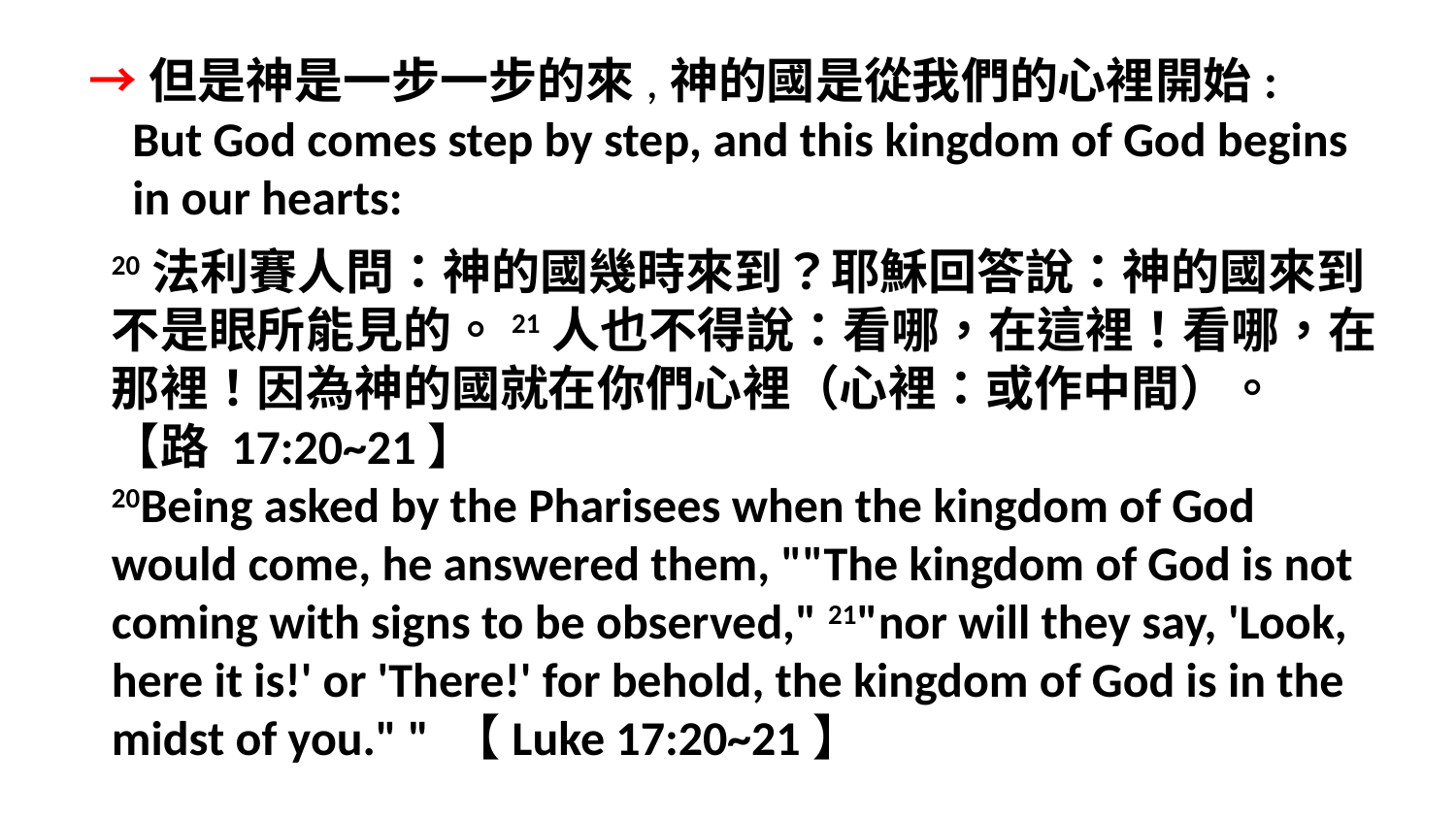

→但是神是一步一步的來,神的國是從我們的心裡開始:
    But God comes step by step, and this kingdom of God begins
    in our hearts:
20法利賽人問：神的國幾時來到？耶穌回答說：神的國來到不是眼所能見的。21人也不得說：看哪，在這裡！看哪，在那裡！因為神的國就在你們心裡（心裡：或作中間）。
【路 17:20~21】
20Being asked by the Pharisees when the kingdom of God would come, he answered them, ""The kingdom of God is not coming with signs to be observed," 21"nor will they say, 'Look, here it is!' or 'There!' for behold, the kingdom of God is in the midst of you." " 【Luke 17:20~21】